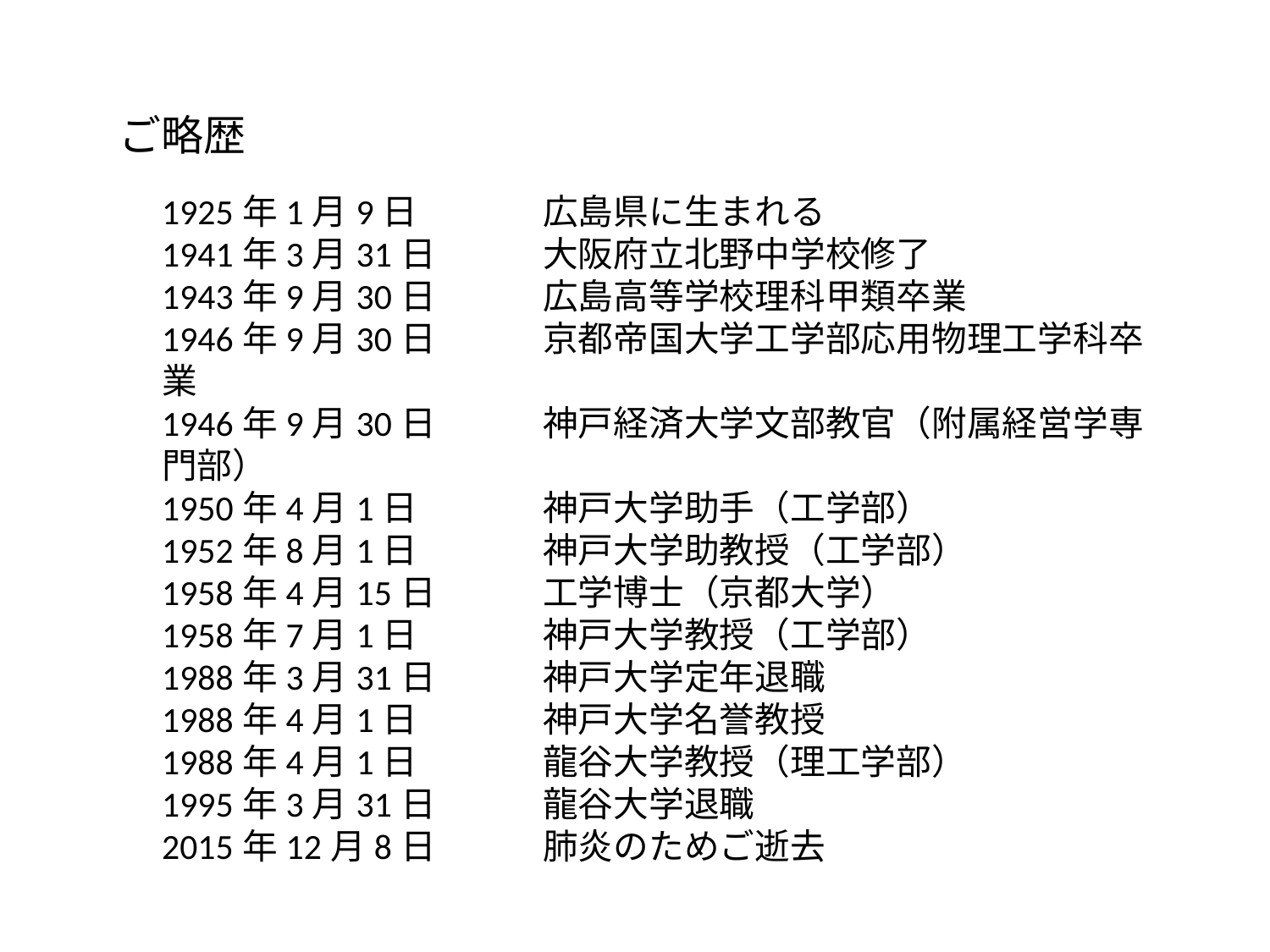

ご略歴
1925年1月9日	広島県に生まれる
1941年3月31日	大阪府立北野中学校修了
1943年9月30日	広島高等学校理科甲類卒業
1946年9月30日	京都帝国大学工学部応用物理工学科卒業
1946年9月30日	神戸経済大学文部教官（附属経営学専門部）
1950年4月1日	神戸大学助手（工学部）
1952年8月1日	神戸大学助教授（工学部）
1958年4月15日	工学博士（京都大学）
1958年7月1日	神戸大学教授（工学部）
1988年3月31日	神戸大学定年退職
1988年4月1日	神戸大学名誉教授
1988年4月1日	龍谷大学教授（理工学部）
1995年3月31日	龍谷大学退職
2015年12月8日	肺炎のためご逝去